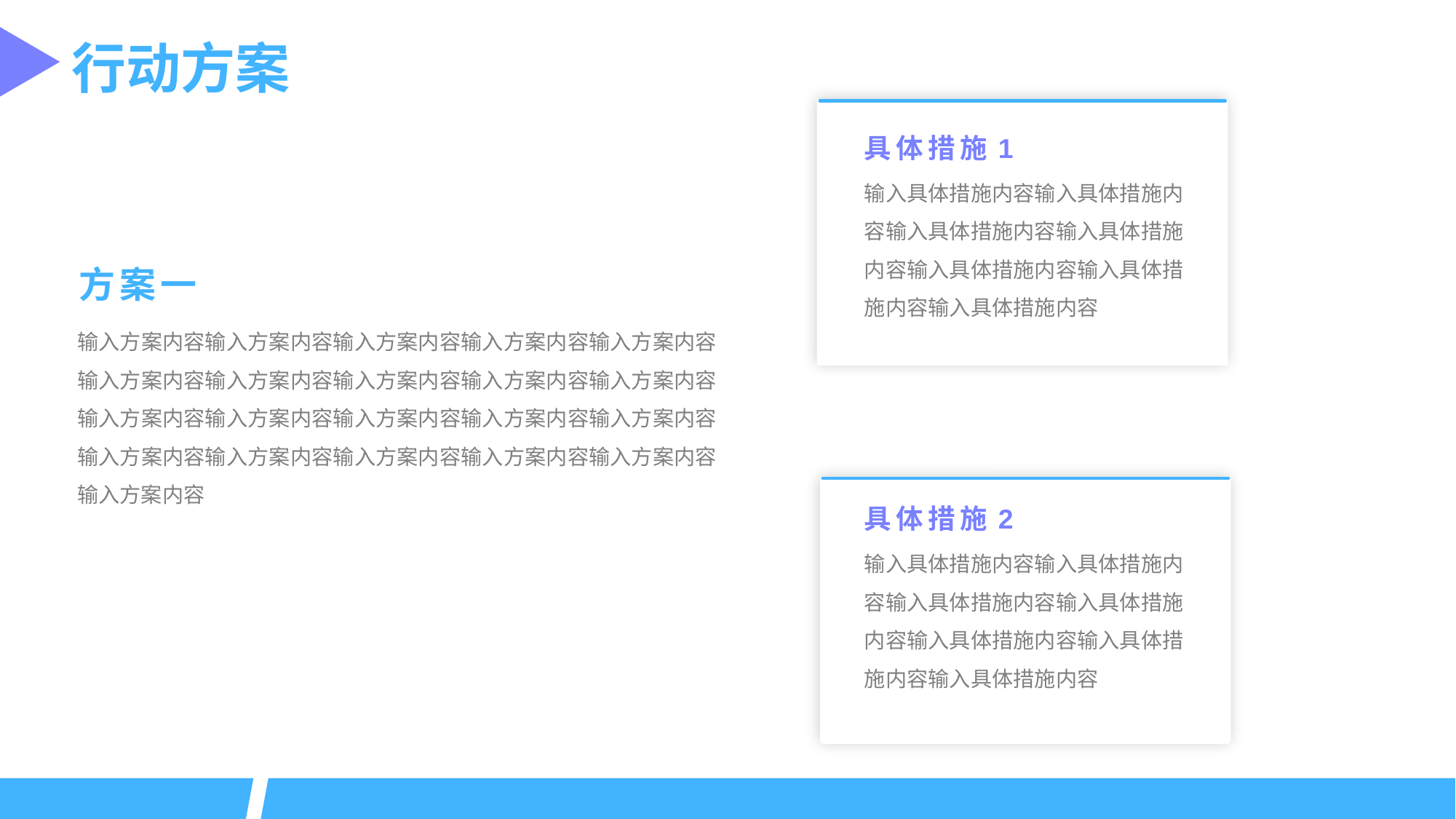

行动方案

具体措施1
输入具体措施内容输入具体措施内容输入具体措施内容输入具体措施内容输入具体措施内容输入具体措施内容输入具体措施内容
方案一
输入方案内容输入方案内容输入方案内容输入方案内容输入方案内容输入方案内容输入方案内容输入方案内容输入方案内容输入方案内容输入方案内容输入方案内容输入方案内容输入方案内容输入方案内容输入方案内容输入方案内容输入方案内容输入方案内容输入方案内容输入方案内容

具体措施2
输入具体措施内容输入具体措施内容输入具体措施内容输入具体措施内容输入具体措施内容输入具体措施内容输入具体措施内容